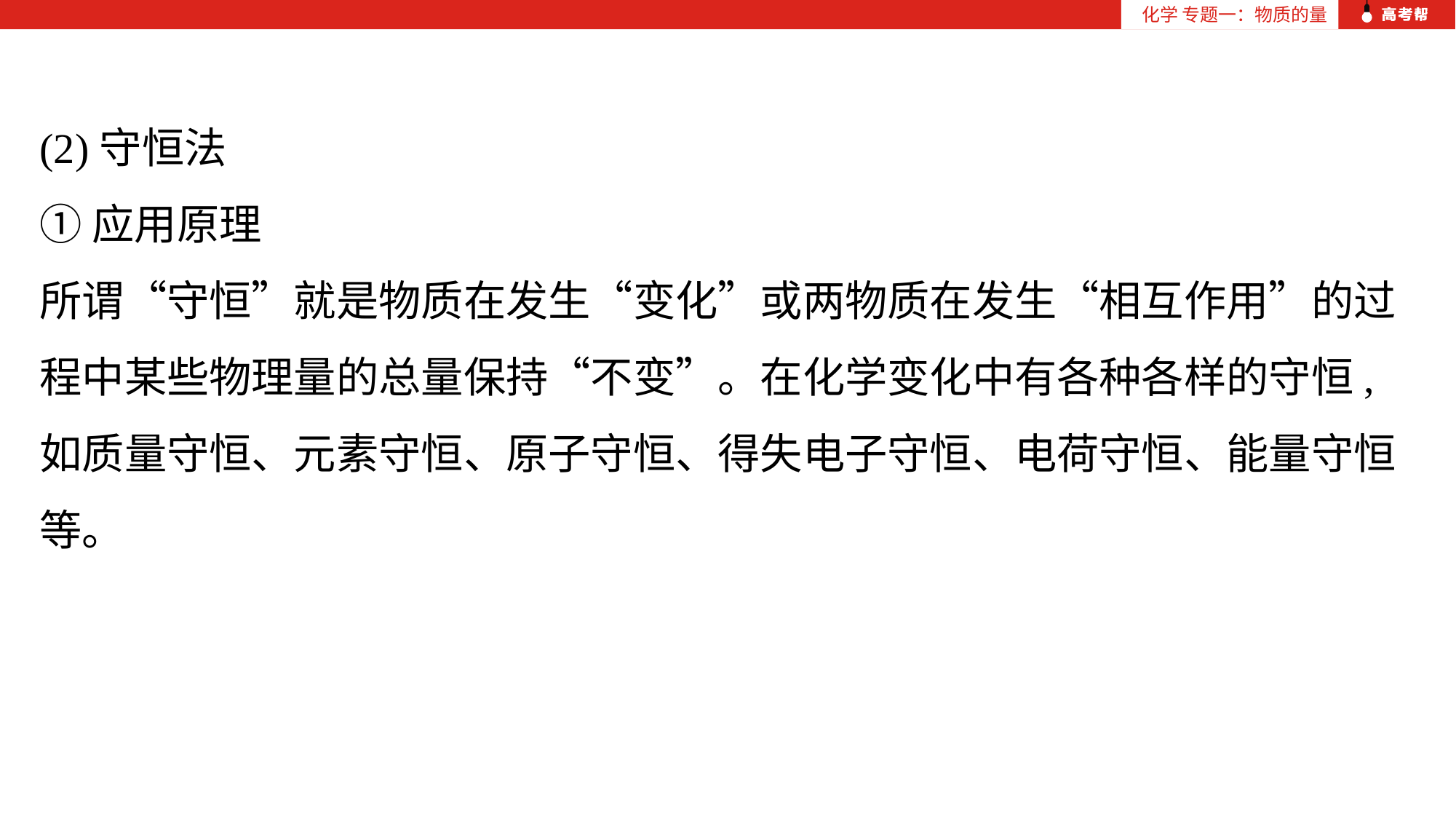

化学 专题一：物质的量
(2)守恒法
①应用原理
所谓“守恒”就是物质在发生“变化”或两物质在发生“相互作用”的过程中某些物理量的总量保持“不变”。在化学变化中有各种各样的守恒,如质量守恒、元素守恒、原子守恒、得失电子守恒、电荷守恒、能量守恒等。